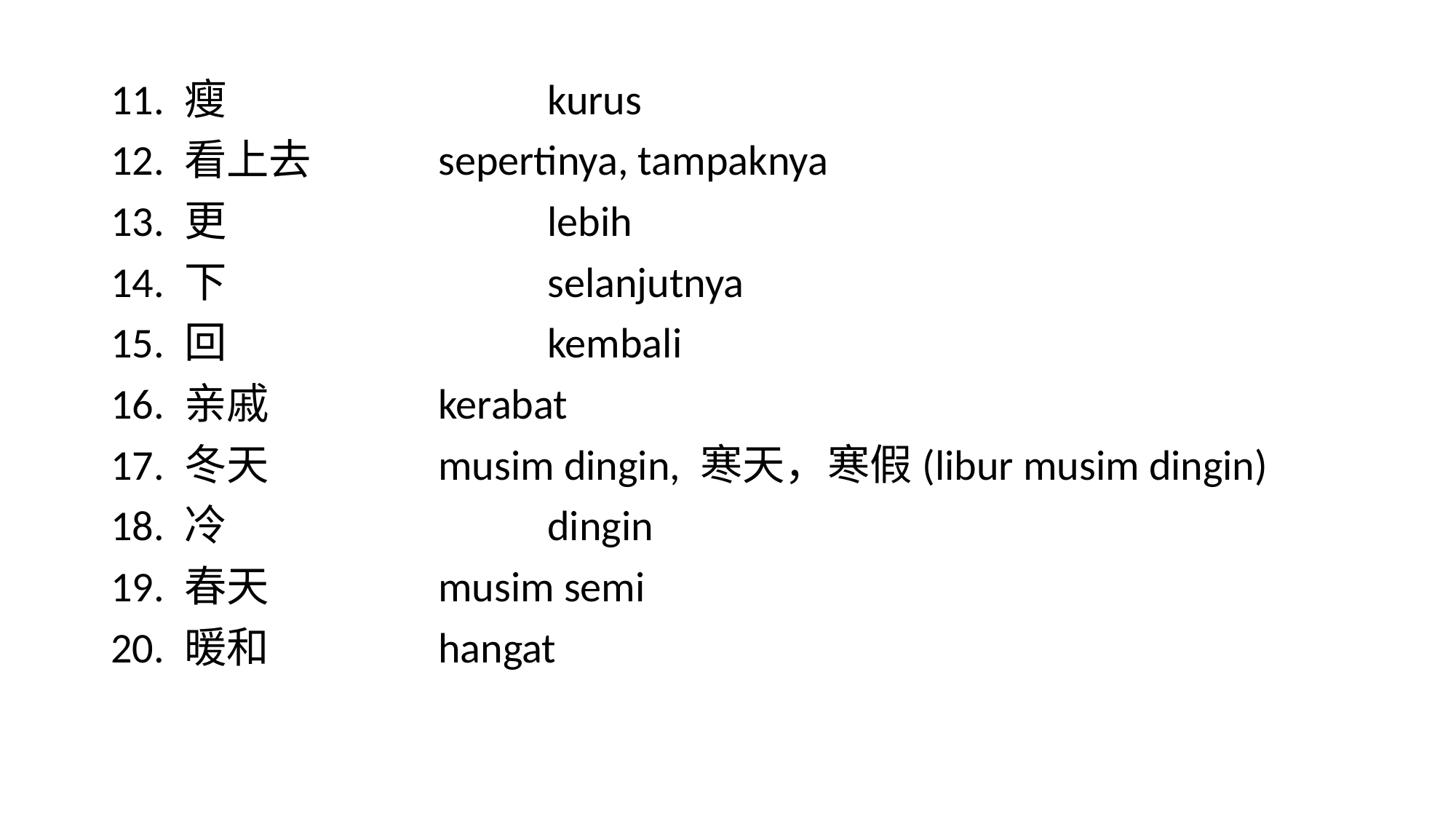

11. 瘦			kurus
12. 看上去		sepertinya, tampaknya
13. 更			lebih
14. 下			selanjutnya
15. 回			kembali
16. 亲戚		kerabat
17. 冬天		musim dingin, 寒天，寒假(libur musim dingin)
18. 冷			dingin
19. 春天		musim semi
20. 暖和		hangat